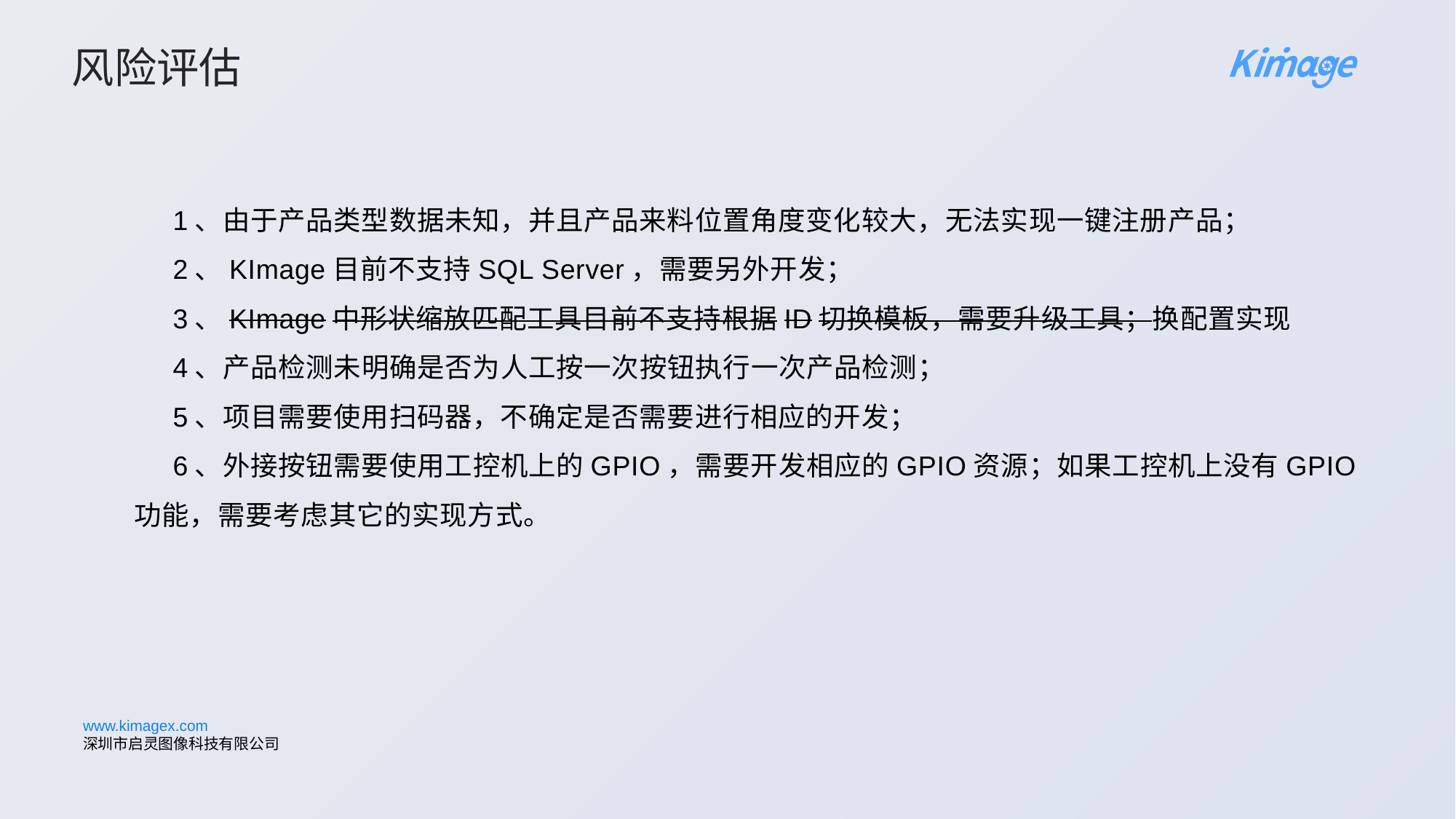

风险评估
1、由于产品类型数据未知，并且产品来料位置角度变化较大，无法实现一键注册产品；
2、KImage目前不支持SQL Server，需要另外开发；
3、KImage中形状缩放匹配工具目前不支持根据ID切换模板，需要升级工具；换配置实现
4、产品检测未明确是否为人工按一次按钮执行一次产品检测；
5、项目需要使用扫码器，不确定是否需要进行相应的开发；
6、外接按钮需要使用工控机上的GPIO，需要开发相应的GPIO资源；如果工控机上没有GPIO功能，需要考虑其它的实现方式。